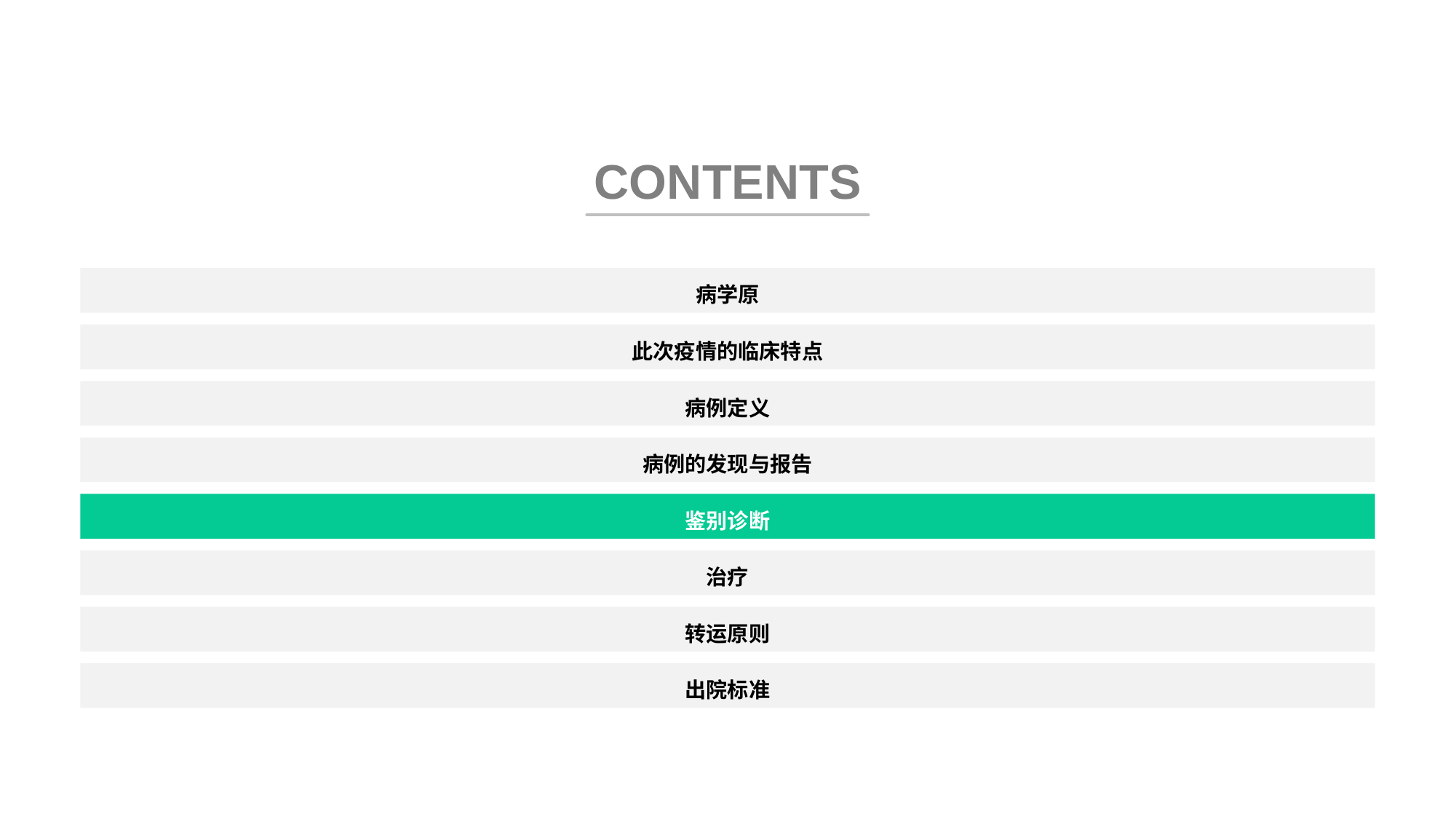

CON TENTS
病学原
此次疫情的临床特点
病例定义
病例的发现与报告
鉴别诊断
治疗
转运原则
出院标准